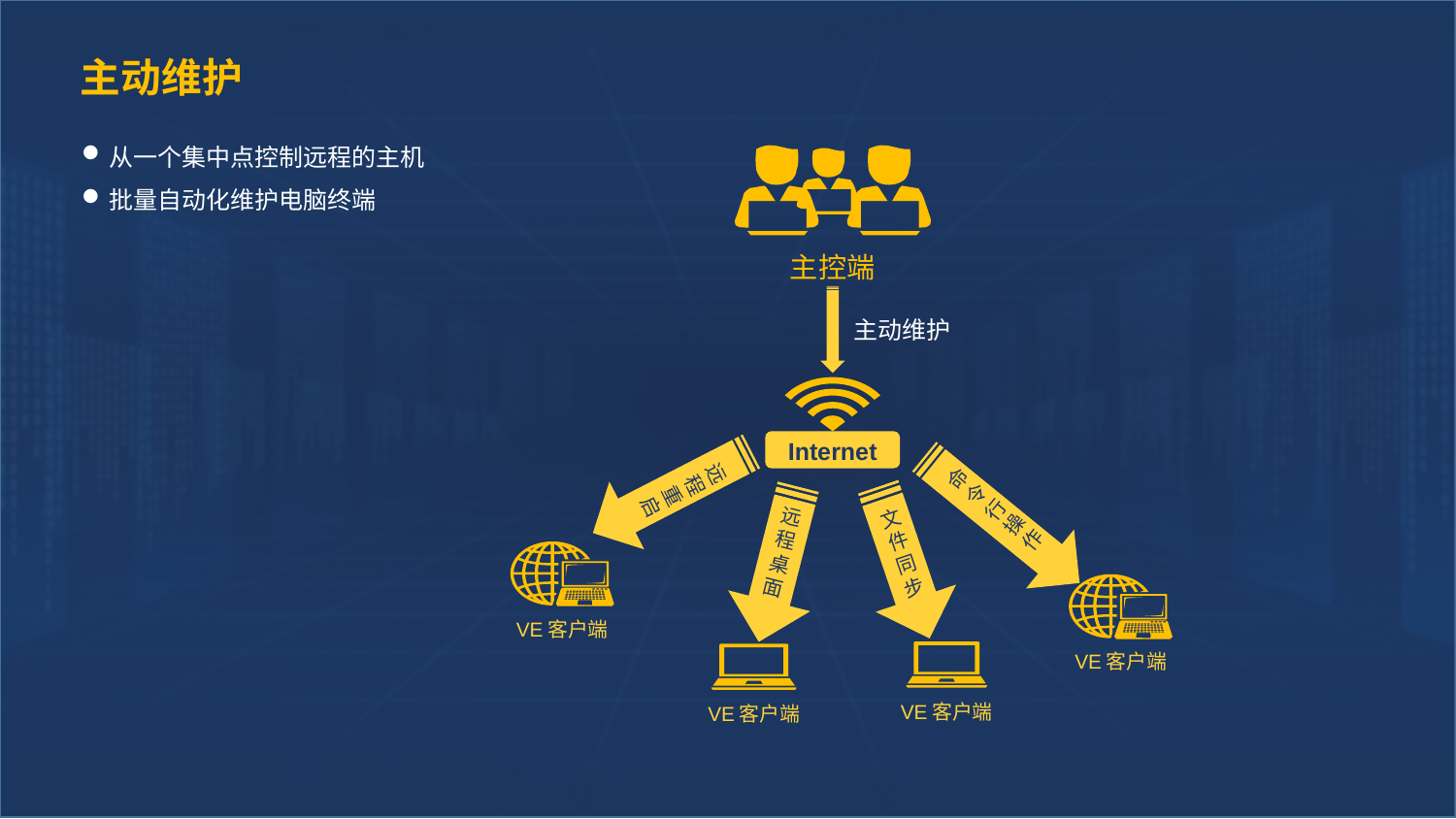

主动维护
从一个集中点控制远程的主机
批量自动化维护电脑终端

主控端
主动维护

Internet

命令行操作

远程重启

文件同步

远程桌面

VE客户端
VE客户端

VE客户端
VE客户端